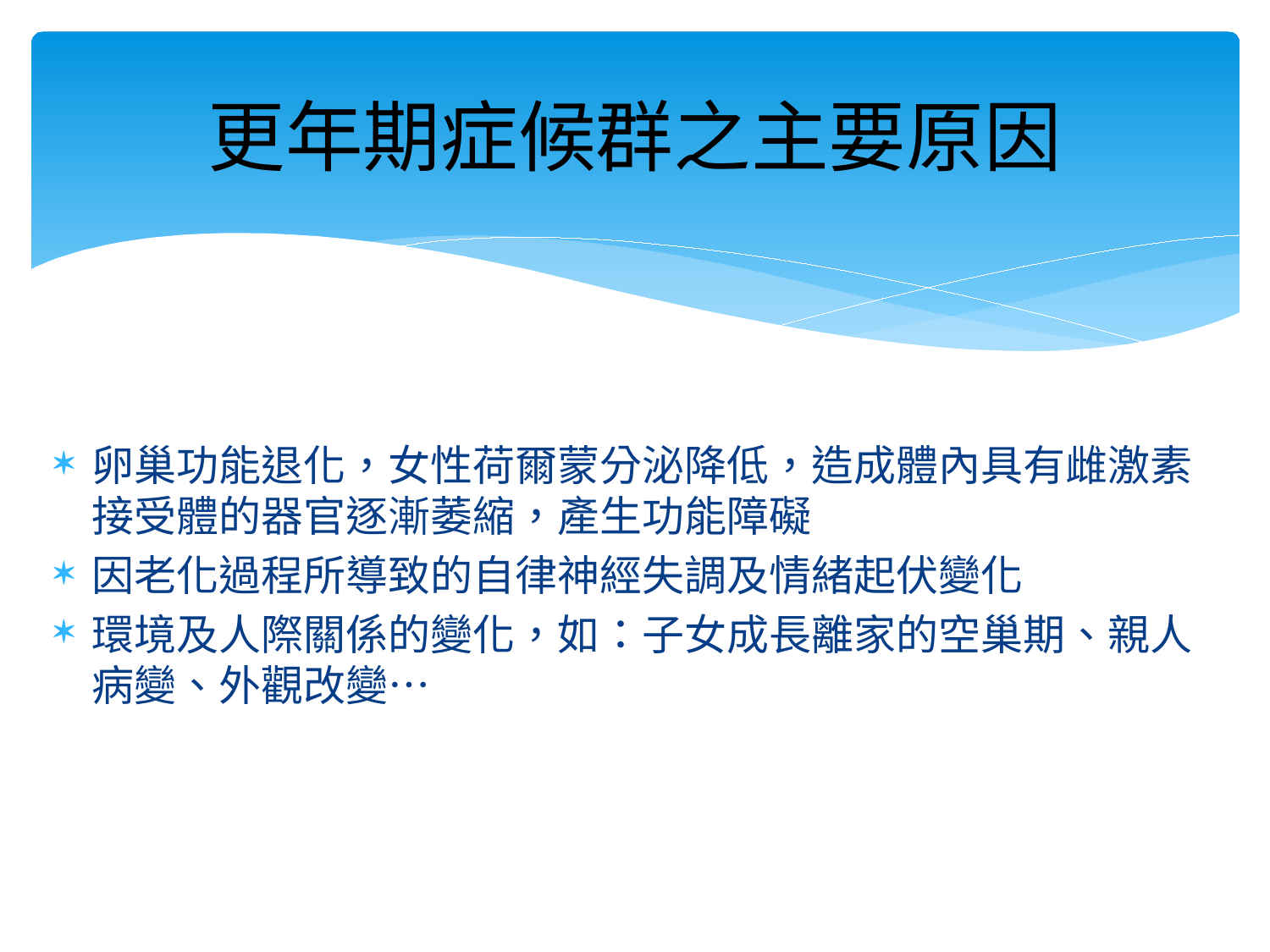

# 更年期症候群之主要原因

卵巢功能退化，女性荷爾蒙分泌降低，造成體內具有雌激素接受體的器官逐漸萎縮，產生功能障礙
因老化過程所導致的自律神經失調及情緒起伏變化
環境及人際關係的變化，如：子女成長離家的空巢期、親人病變、外觀改變…